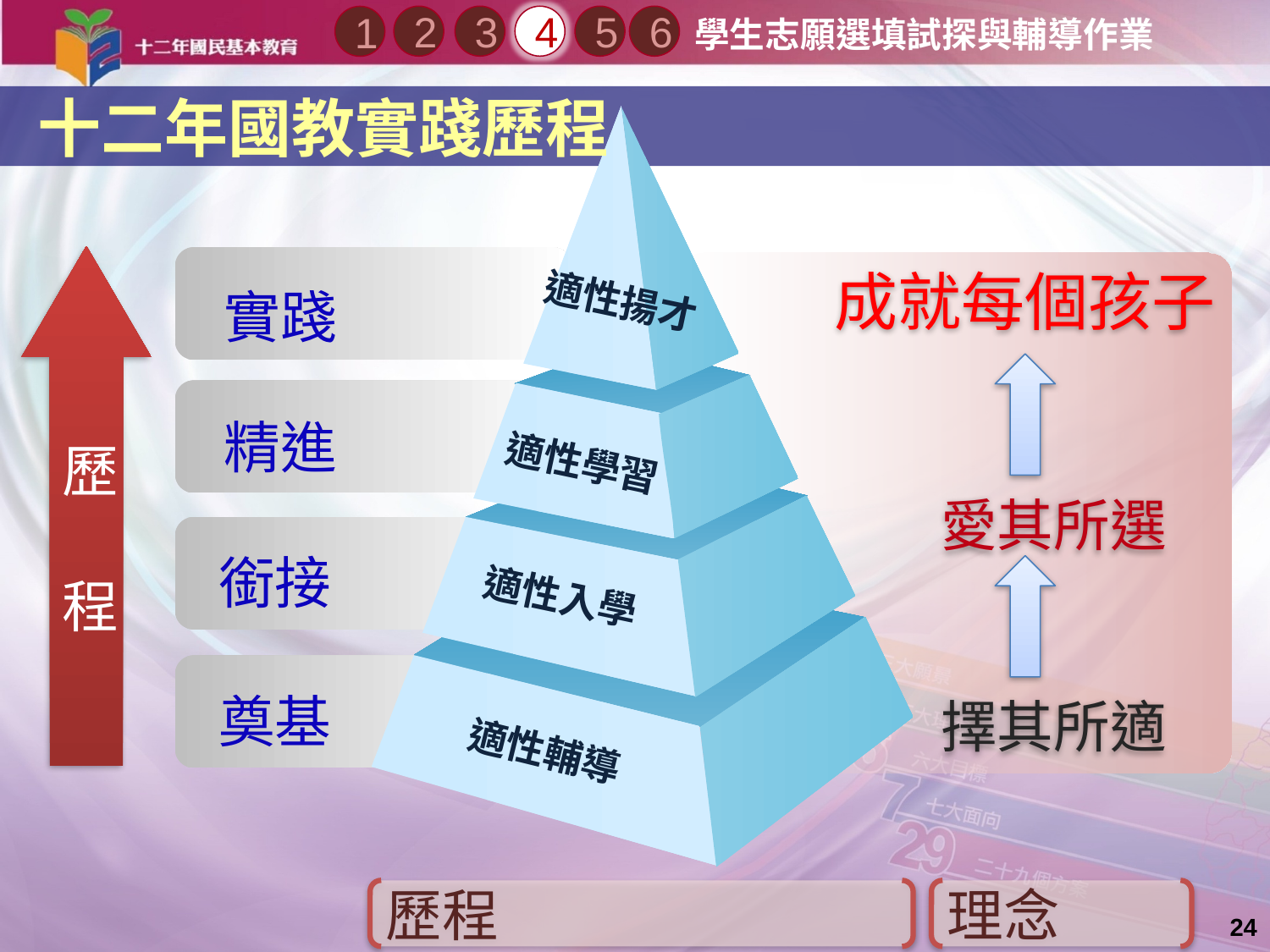

2
3
4
5
6
1
學生志願選填試探與輔導作業
# 十二年國教實踐歷程

適性揚才

適性學習

適性入學

適性輔導
歷

程

成就每個孩子
實踐

精進
愛其所選

銜接

奠基
擇其所適
歷程
理念
24